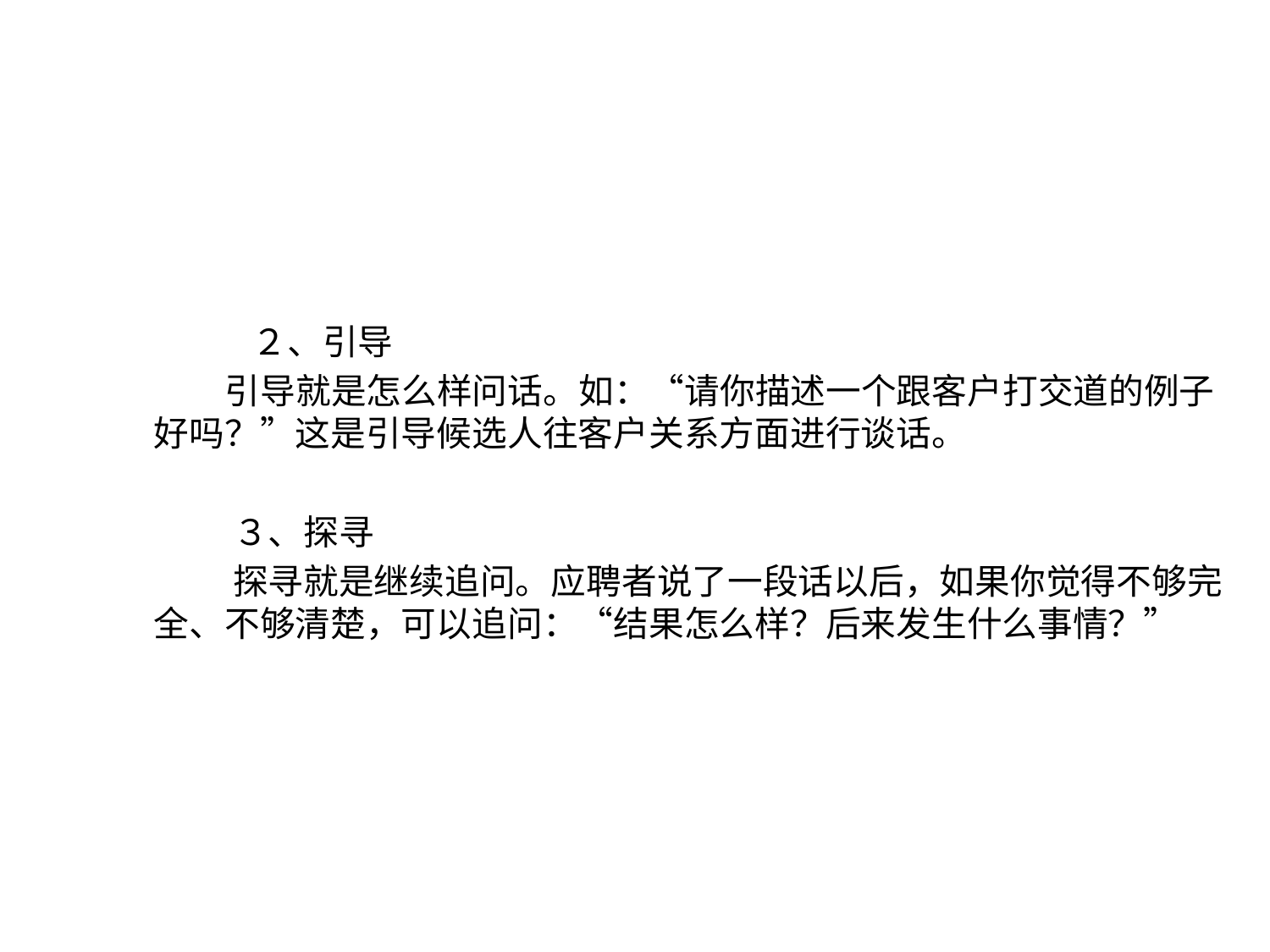

２、引导
         引导就是怎么样问话。如：“请你描述一个跟客户打交道的例子好吗？”这是引导候选人往客户关系方面进行谈话。

          ３、探寻
          探寻就是继续追问。应聘者说了一段话以后，如果你觉得不够完全、不够清楚，可以追问：“结果怎么样？后来发生什么事情？”